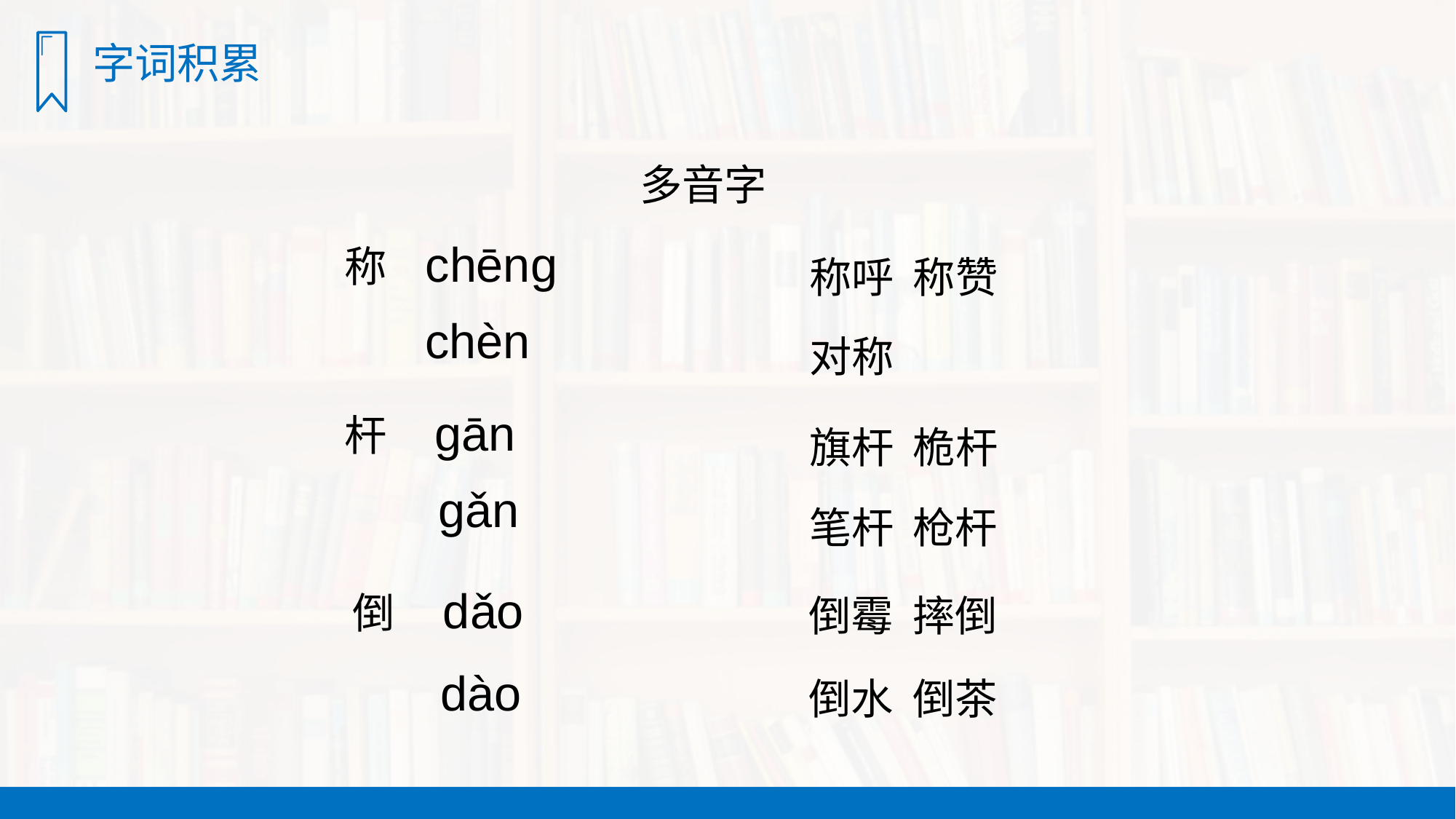

字词积累
多音字
称   chēng
      chèn
称呼  称赞
对称
杆    gān
       gǎn
旗杆  桅杆
笔杆  枪杆
 倒    dǎo
        dào
倒霉  摔倒
倒水  倒茶